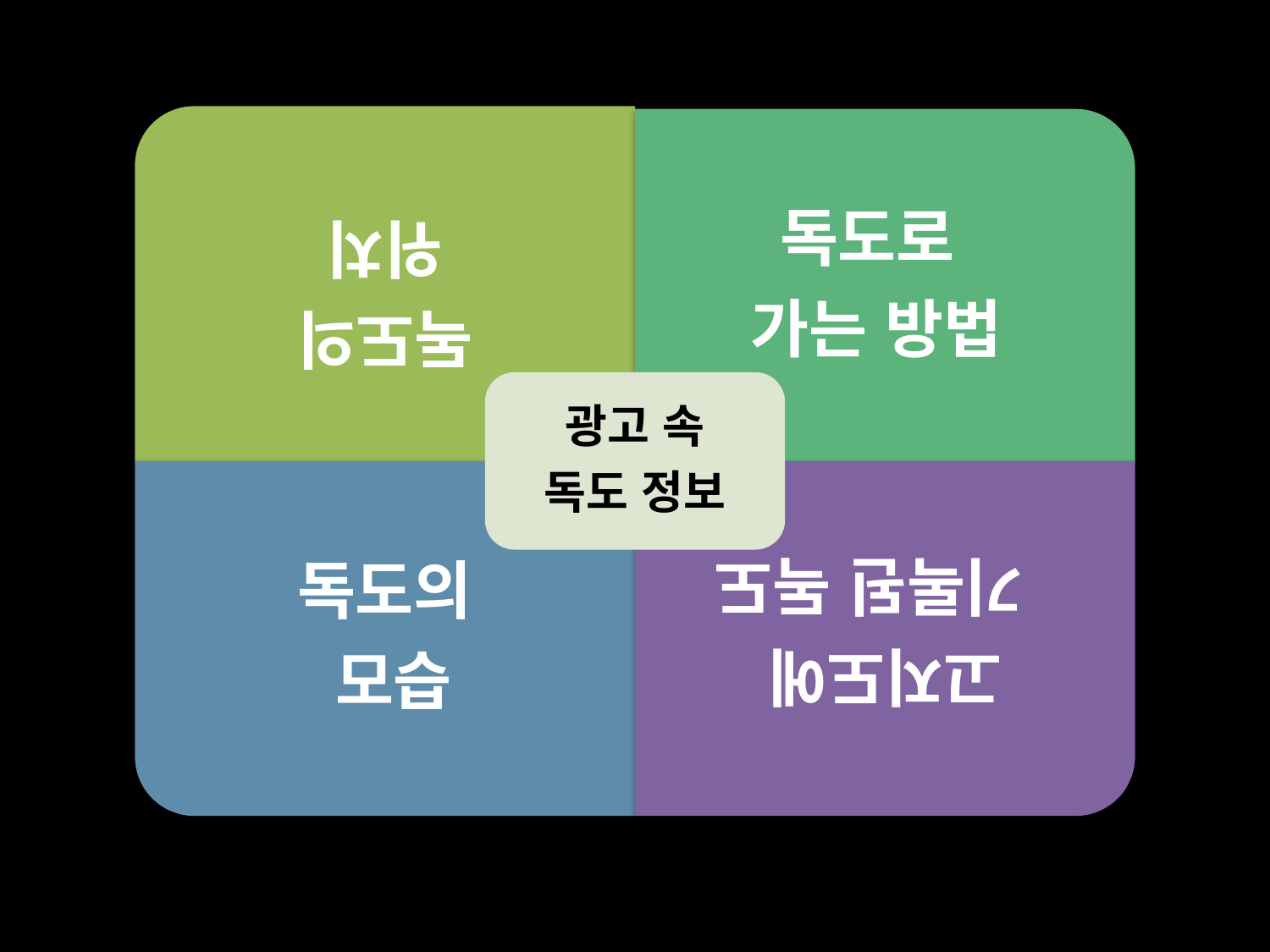

독도의
위치
독도로
가는 방법
독도의
모습
고지도에
 기록된 독도
광고 속
독도 정보